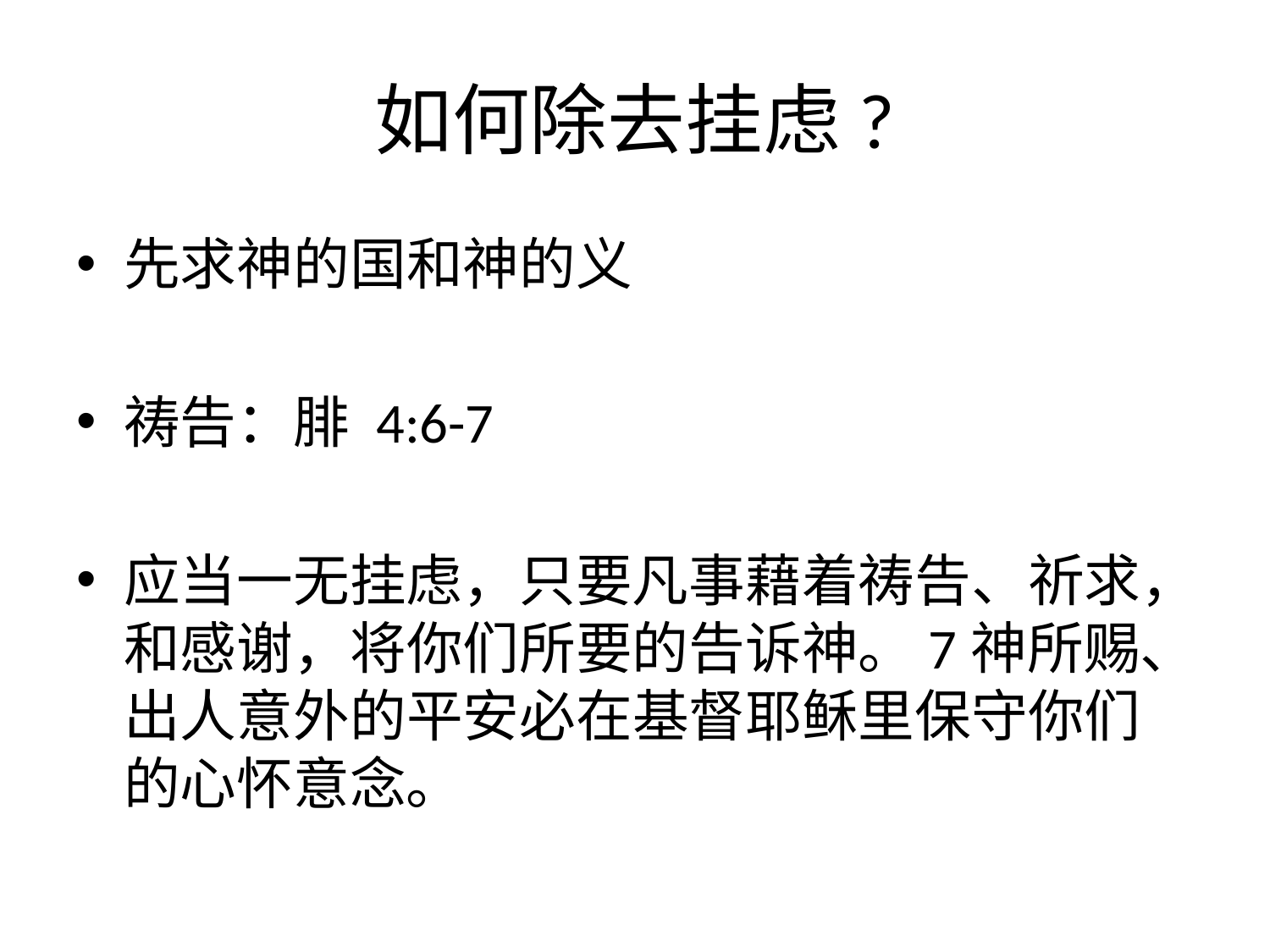

# 如何除去挂虑?
先求神的国和神的义

祷告：腓 4:6-7

应当一无挂虑，只要凡事藉着祷告、祈求，和感谢，将你们所要的告诉神。7神所赐、出人意外的平安必在基督耶稣里保守你们的心怀意念。